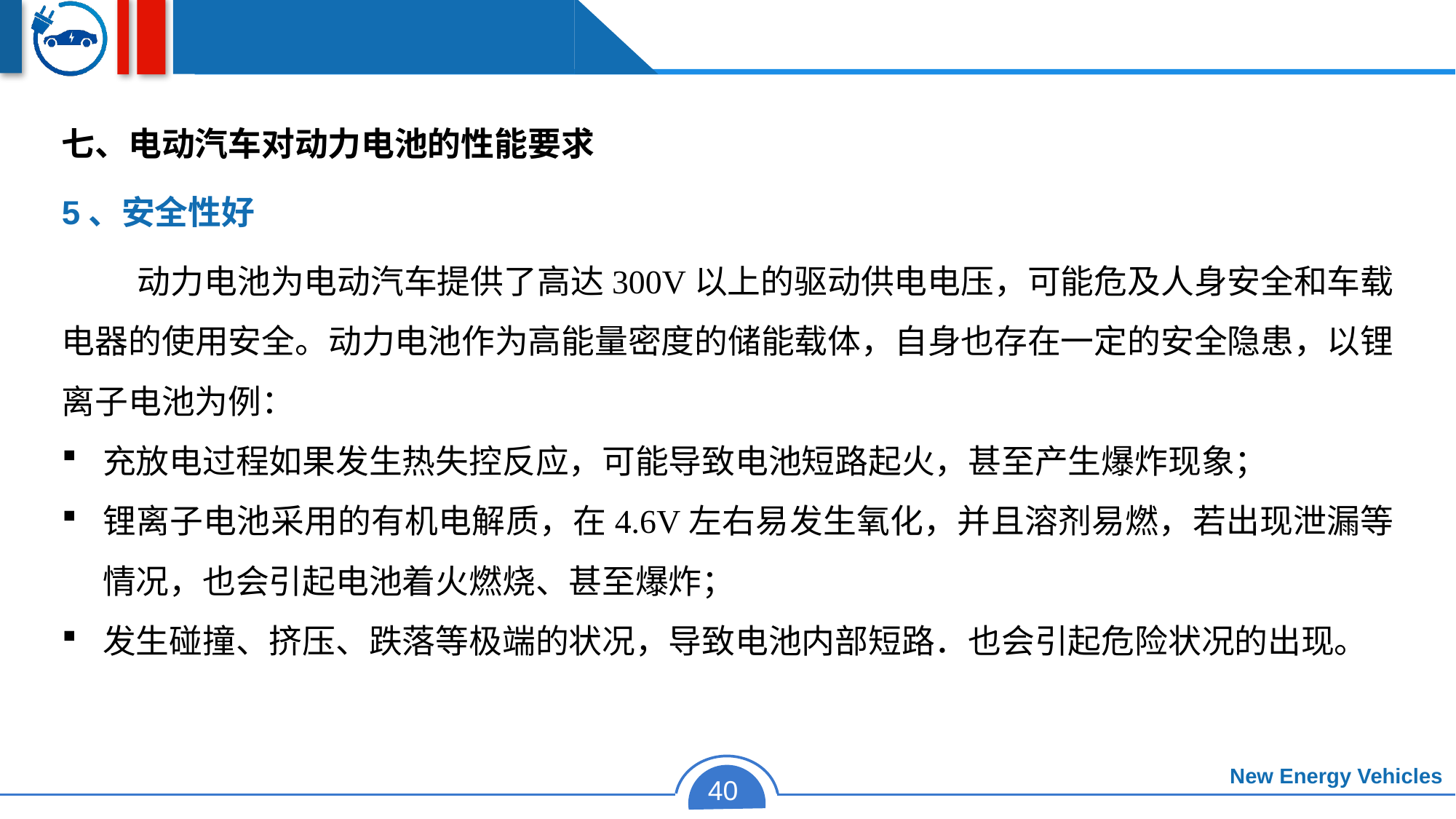

七、电动汽车对动力电池的性能要求
5、安全性好
         动力电池为电动汽车提供了高达300V以上的驱动供电电压，可能危及人身安全和车载电器的使用安全。动力电池作为高能量密度的储能载体，自身也存在一定的安全隐患，以锂离子电池为例：
充放电过程如果发生热失控反应，可能导致电池短路起火，甚至产生爆炸现象；
锂离子电池采用的有机电解质，在4.6V左右易发生氧化，并且溶剂易燃，若出现泄漏等情况，也会引起电池着火燃烧、甚至爆炸；
发生碰撞、挤压、跌落等极端的状况，导致电池内部短路．也会引起危险状况的出现。